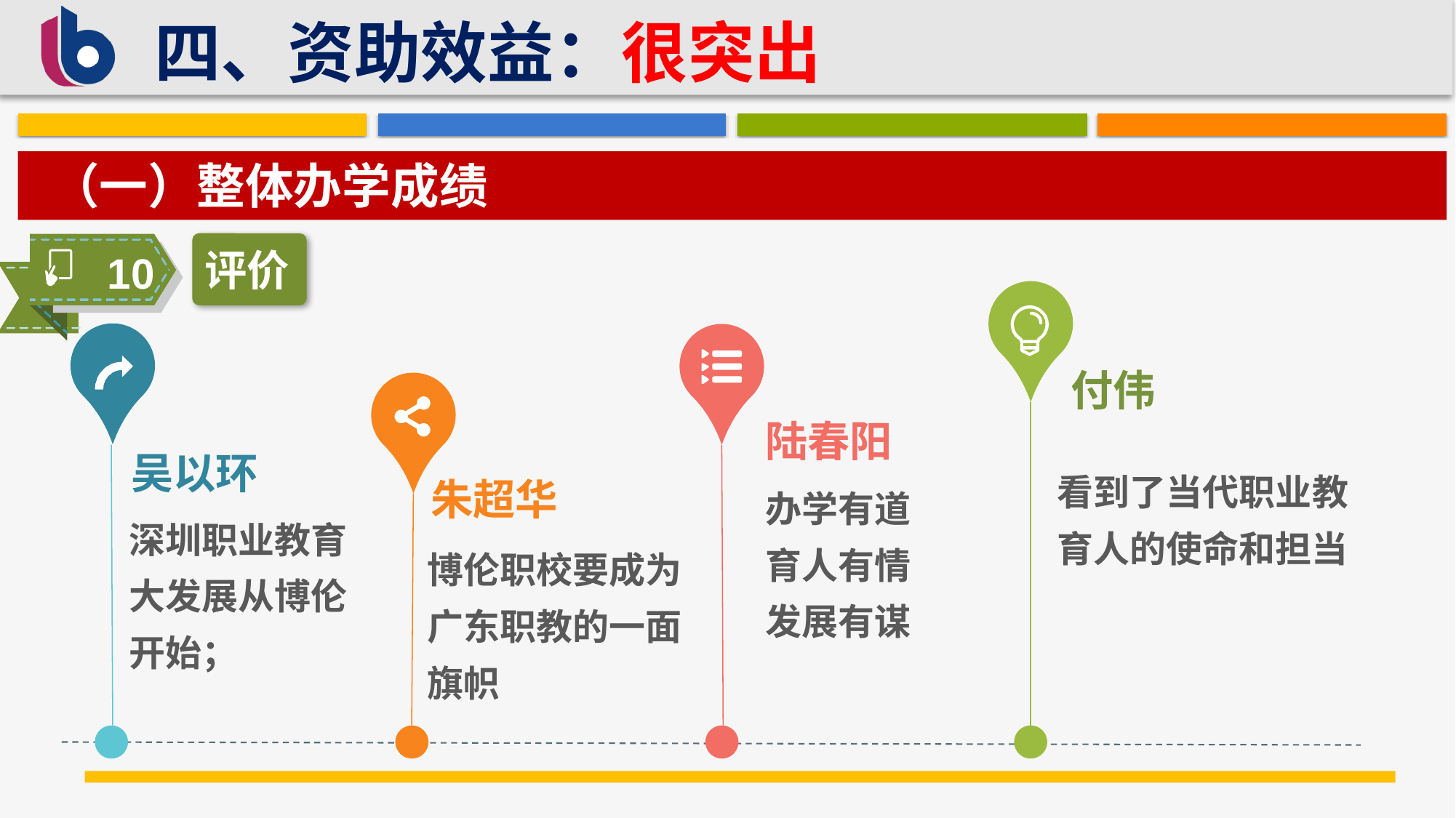

四、资助效益：很突出
（一）整体办学成绩

评价

10

付伟

陆春阳
看到了当代职业教育人的使命和担当
吴以环
办学有道
育人有情
发展有谋
朱超华
深圳职业教育大发展从博伦开始；
博伦职校要成为广东职教的一面旗帜